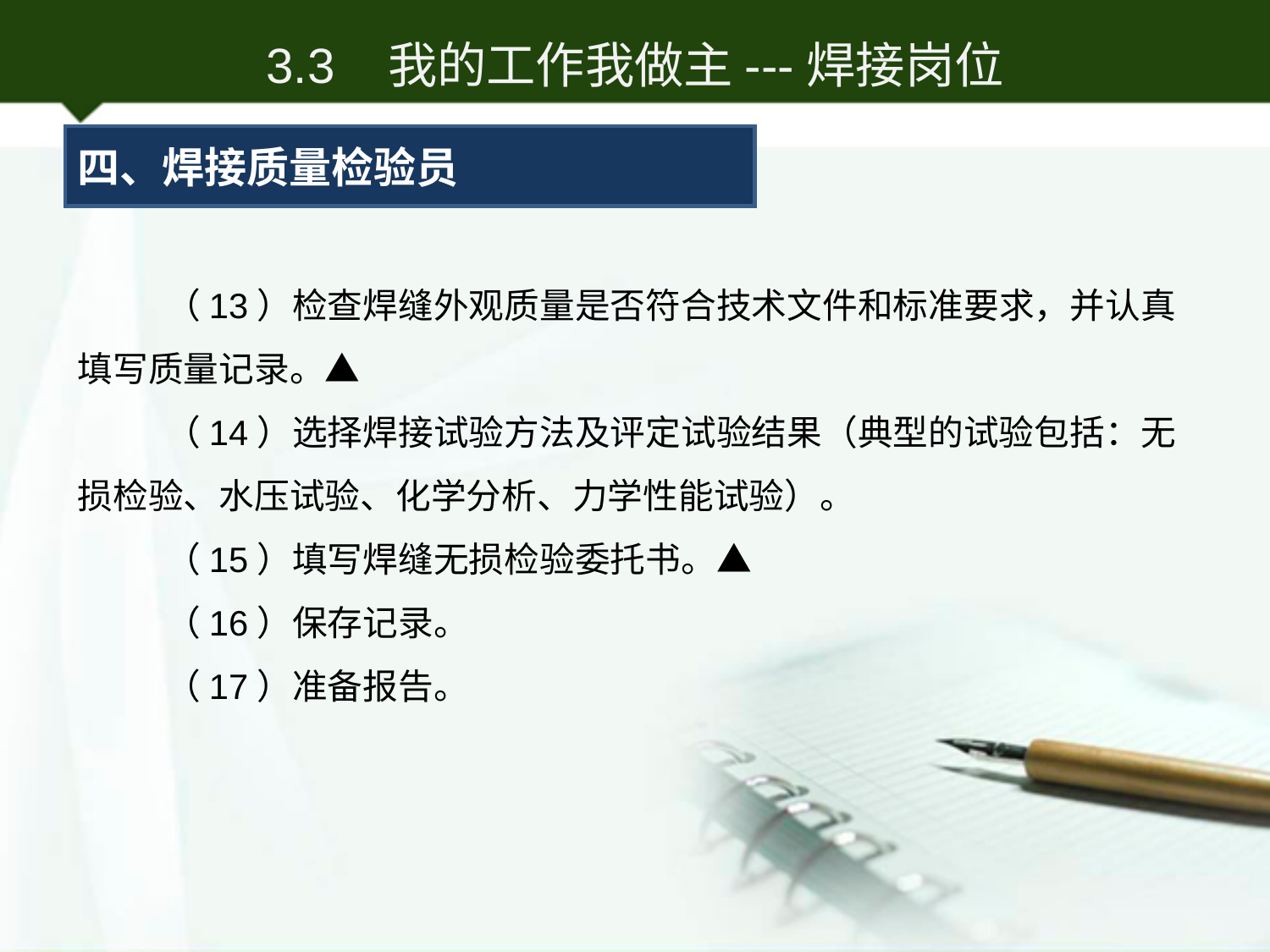

3.3   我的工作我做主---焊接岗位
四、焊接质量检验员
（13）检查焊缝外观质量是否符合技术文件和标准要求，并认真填写质量记录。▲
（14）选择焊接试验方法及评定试验结果（典型的试验包括：无损检验、水压试验、化学分析、力学性能试验）。
（15）填写焊缝无损检验委托书。▲
（16）保存记录。
（17）准备报告。